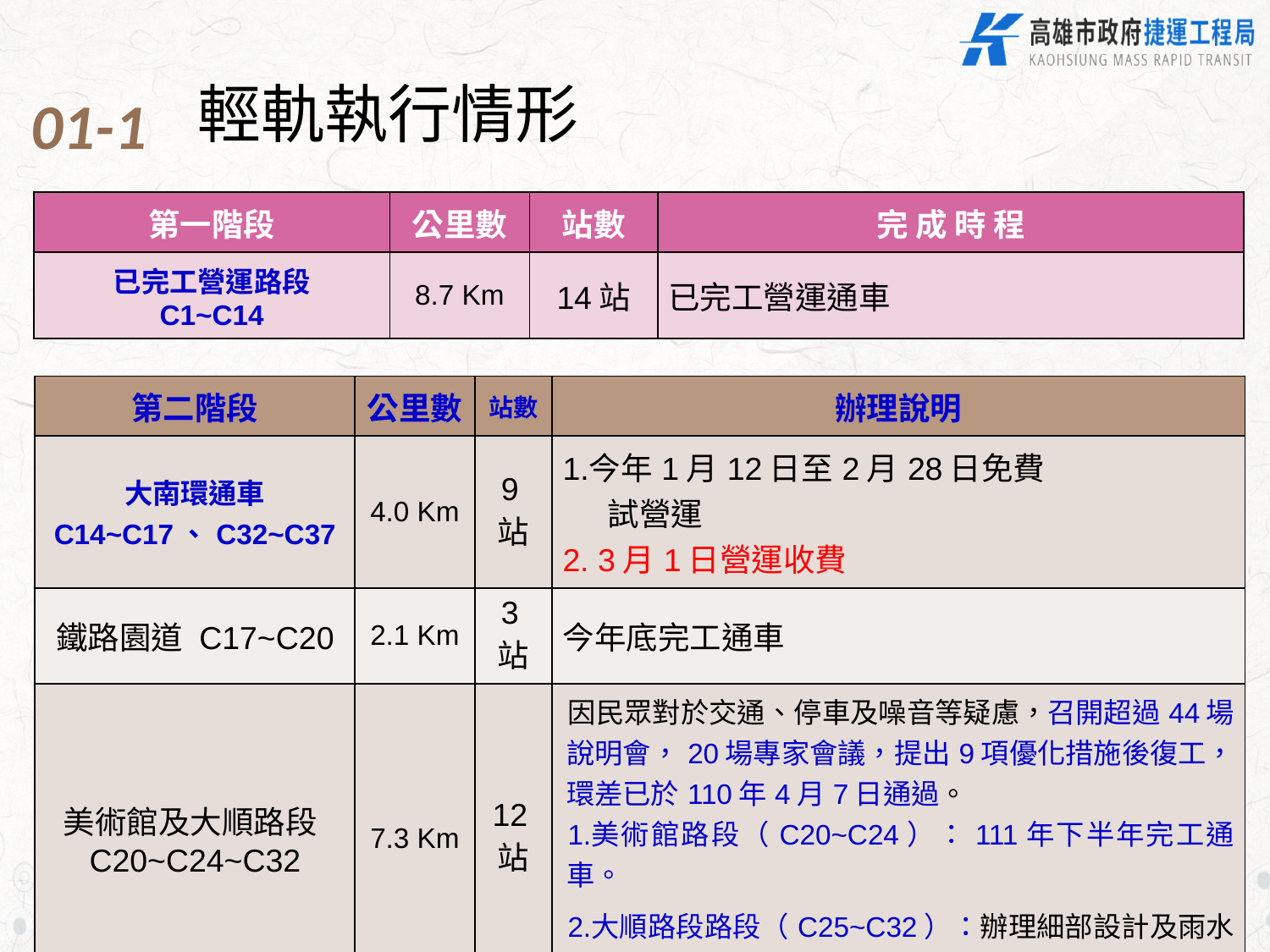

# 輕軌執行情形
01-1
| 第一階段 | 公里數 | 站數 | 完 成 時 程 |
| --- | --- | --- | --- |
| 已完工營運路段 C1~C14 | 8.7 Km | 14站 | 已完工營運通車 |
| 第二階段 | 公里數 | 站數 | 辦理說明 |
| --- | --- | --- | --- |
| 大南環通車 C14~C17、C32~C37 | 4.0 Km | 9站 | 今年1月12日至2月28日免費 試營運 2. 3月1日營運收費 |
| 鐵路園道 C17~C20 | 2.1 Km | 3站 | 今年底完工通車 |
| 美術館及大順路段C20~C24~C32 | 7.3 Km | 12站 | 因民眾對於交通、停車及噪音等疑慮，召開超過44場說明會，20場專家會議，提出9項優化措施後復工，環差已於110年4月7日通過。 美術館路段（C20~C24）：111年下半年完工通車。 大順路段路段（C25~C32）：辦理細部設計及雨水箱涵改建等，預計112年底完工通車。 |